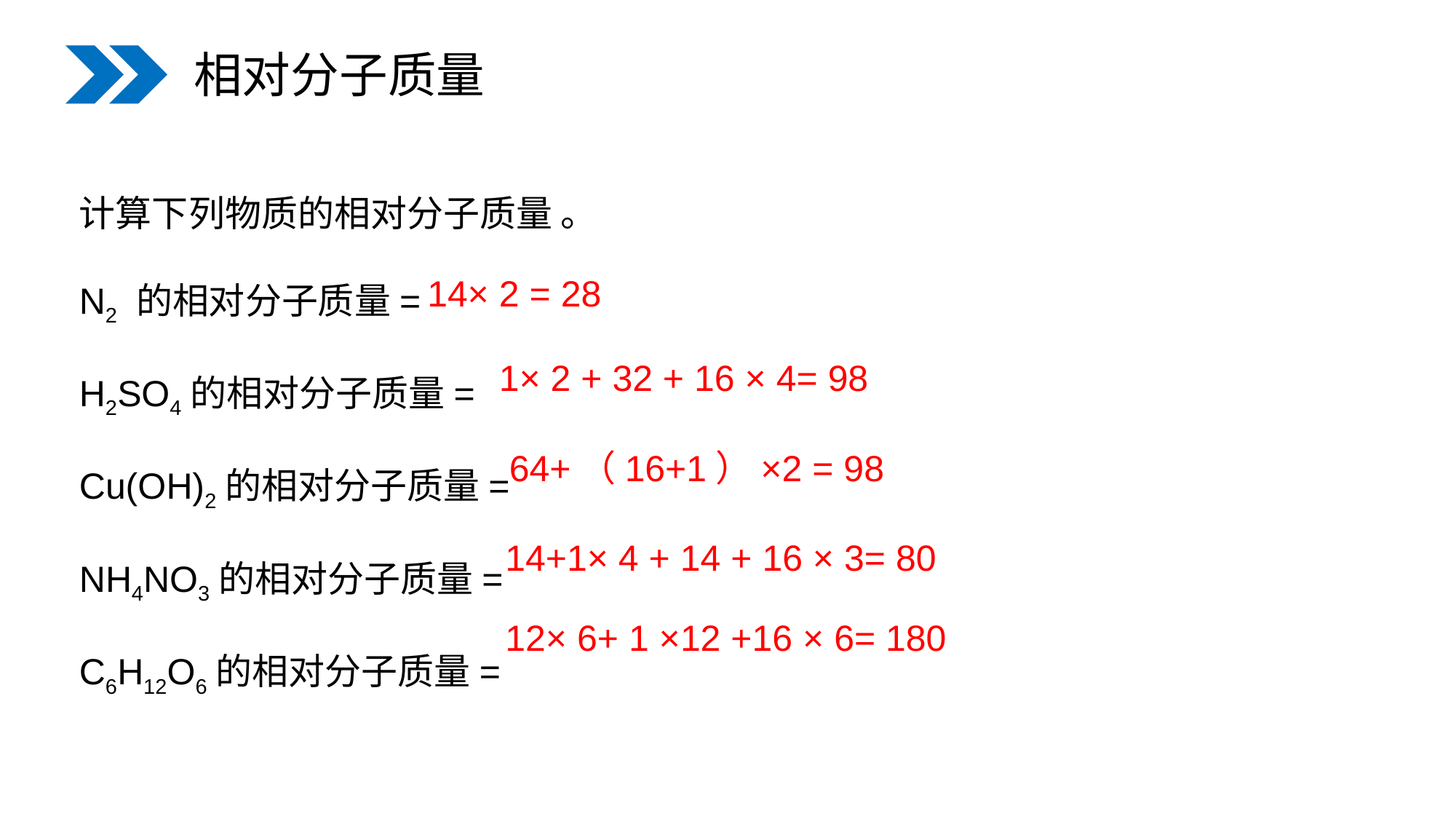

相对分子质量
计算下列物质的相对分子质量 。
N2 的相对分子质量=
H2SO4的相对分子质量=
Cu(OH)2的相对分子质量=
NH4NO3的相对分子质量=
C6H12O6的相对分子质量=
14× 2 = 28
1× 2 + 32 + 16 × 4= 98
64+（16+1）×2 = 98
14+1× 4 + 14 + 16 × 3= 80
12× 6+ 1 ×12 +16 × 6= 180